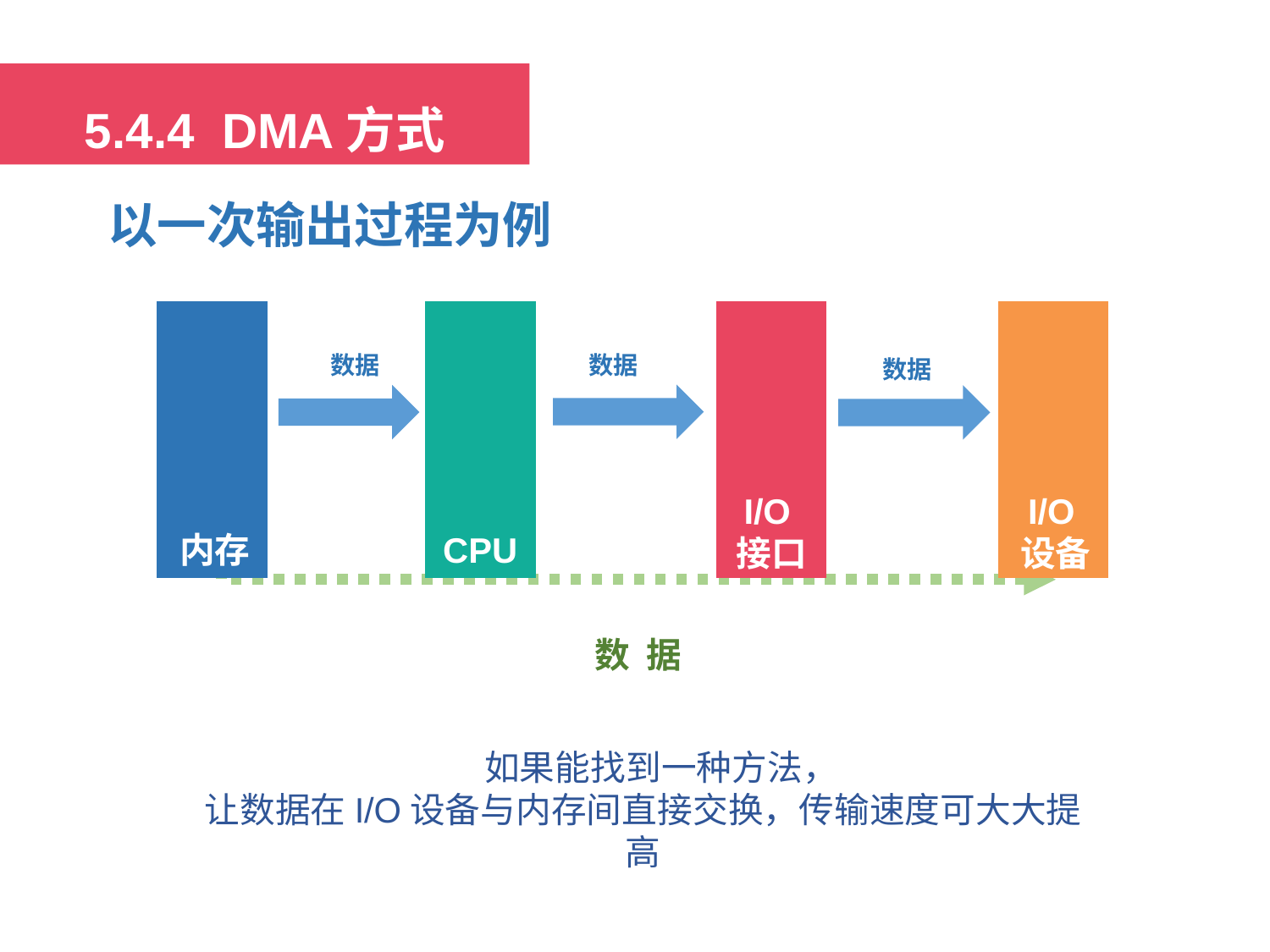

5.4.2  程序中断方式
5.4.4  DMA方式
以一次输出过程为例

数据
数据
数据

I/O接口
I/O设备
内存
CPU
数  据
    如果能找到一种方法，
让数据在I/O设备与内存间直接交换，传输速度可大大提高